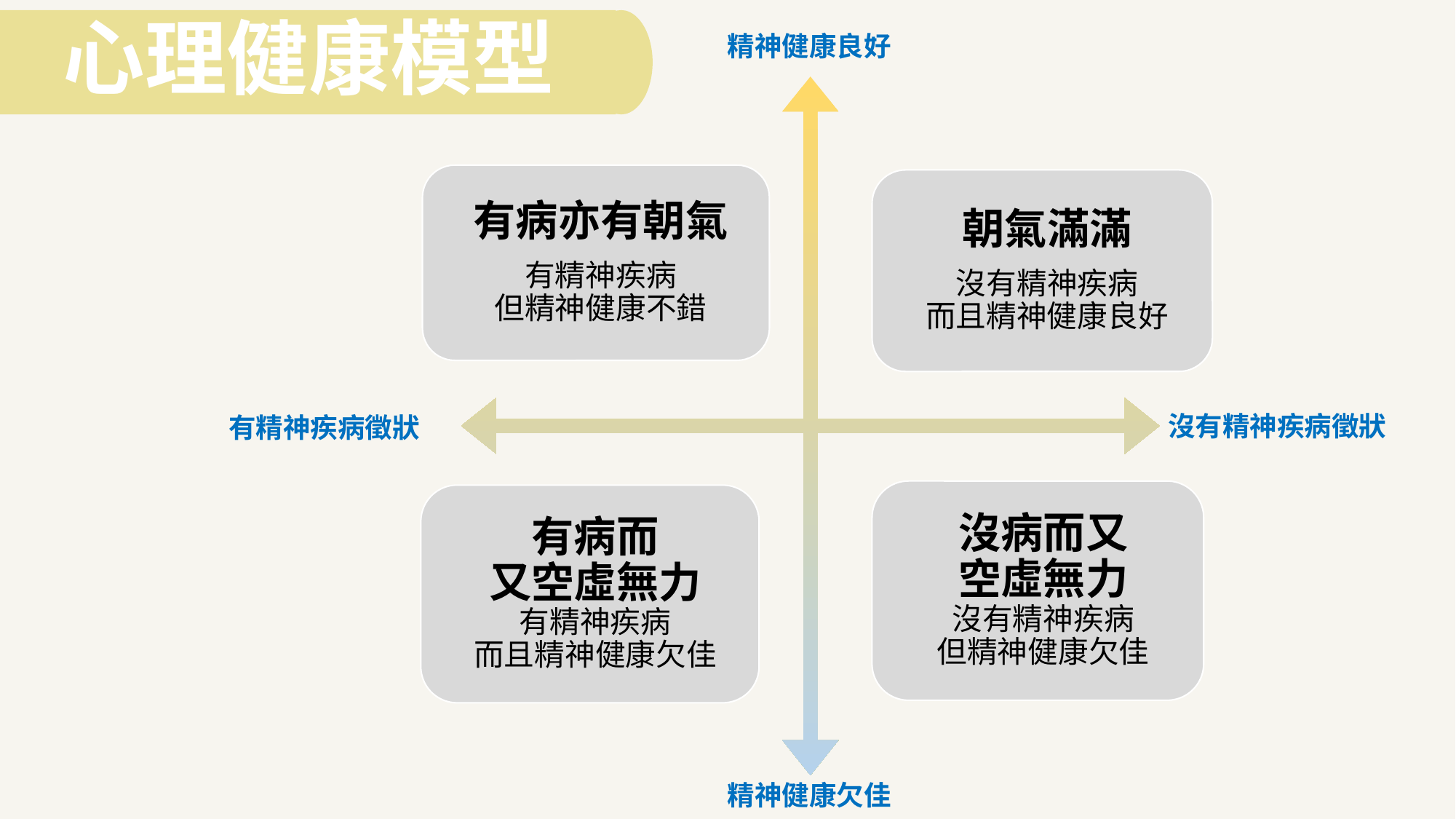

心理健康模型

精神健康良好
朝氣滿滿
沒有精神疾病
而且精神健康良好
有病亦有朝氣
有精神疾病
但精神健康不錯
沒病而又
空虛無力
沒有精神疾病
但精神健康欠佳
有病而
又空虛無力
有精神疾病
而且精神健康欠佳
沒有精神疾病徵狀
有精神疾病徵狀
精神健康欠佳